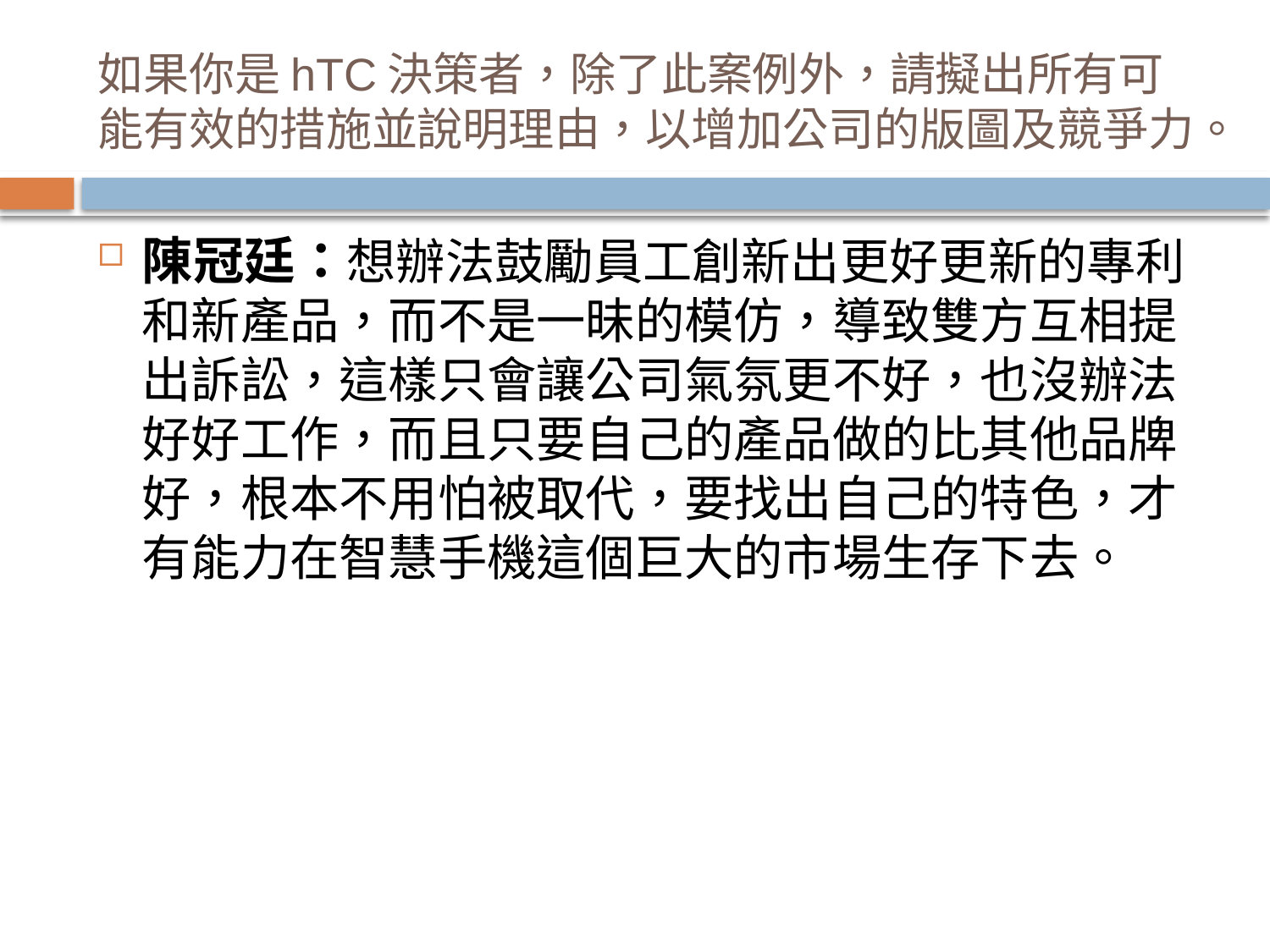

# 如果你是hTC決策者，除了此案例外，請擬出所有可能有效的措施並說明理由，以增加公司的版圖及競爭力。
陳冠廷：想辦法鼓勵員工創新出更好更新的專利和新產品，而不是一昧的模仿，導致雙方互相提出訴訟，這樣只會讓公司氣氛更不好，也沒辦法好好工作，而且只要自己的產品做的比其他品牌好，根本不用怕被取代，要找出自己的特色，才有能力在智慧手機這個巨大的市場生存下去。